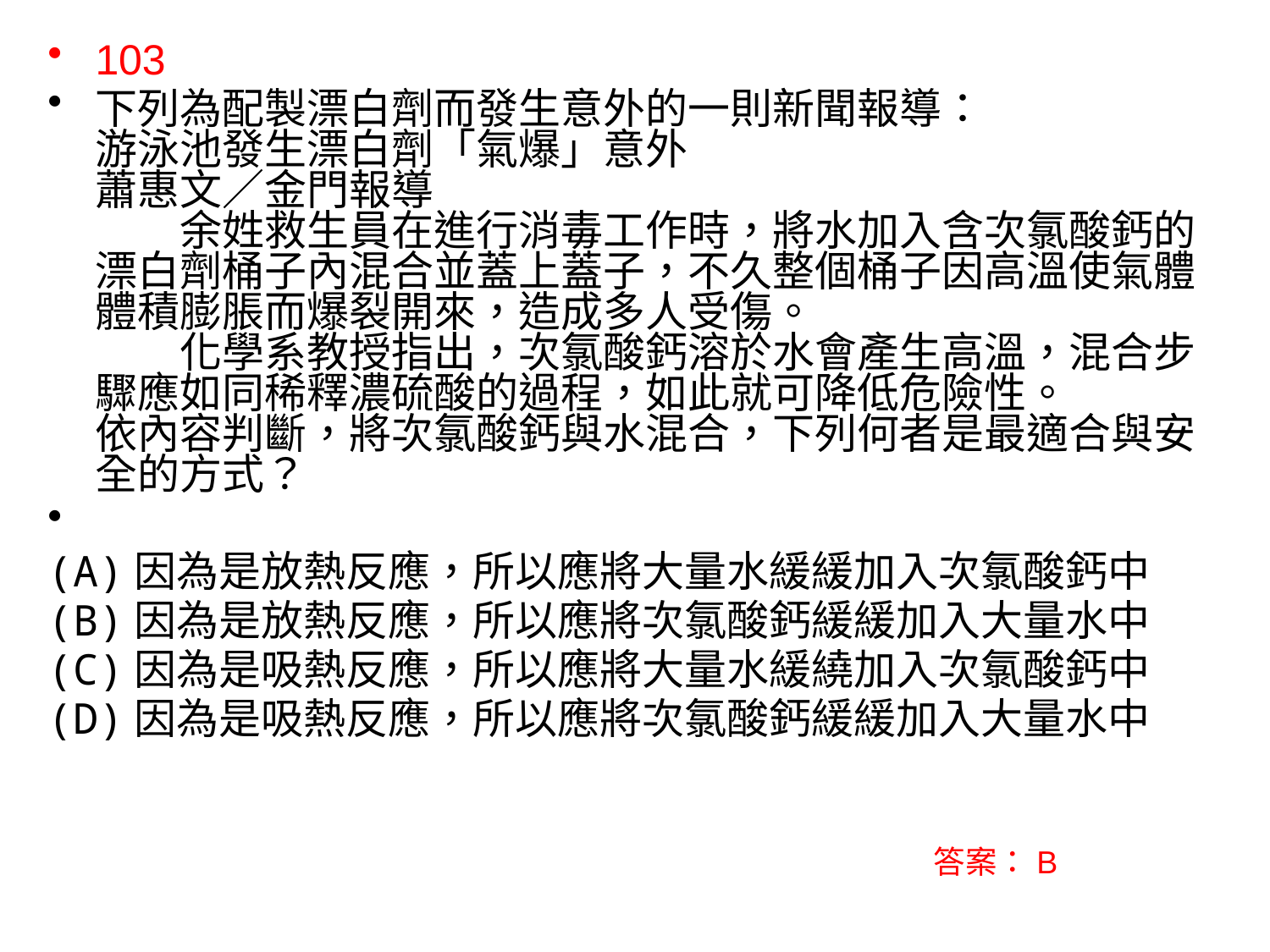

103
下列為配製漂白劑而發生意外的一則新聞報導：
游泳池發生漂白劑「氣爆」意外
蕭惠文／金門報導
　　余姓救生員在進行消毒工作時，將水加入含次氯酸鈣的漂白劑桶子內混合並蓋上蓋子，不久整個桶子因高溫使氣體體積膨脹而爆裂開來，造成多人受傷。
　　化學系教授指出，次氯酸鈣溶於水會產生高溫，混合步驟應如同稀釋濃硫酸的過程，如此就可降低危險性。
依內容判斷，將次氯酸鈣與水混合，下列何者是最適合與安全的方式？

(A)因為是放熱反應，所以應將大量水緩緩加入次氯酸鈣中
(B)因為是放熱反應，所以應將次氯酸鈣緩緩加入大量水中
(C)因為是吸熱反應，所以應將大量水緩繞加入次氯酸鈣中
(D)因為是吸熱反應，所以應將次氯酸鈣緩緩加入大量水中
答案：B